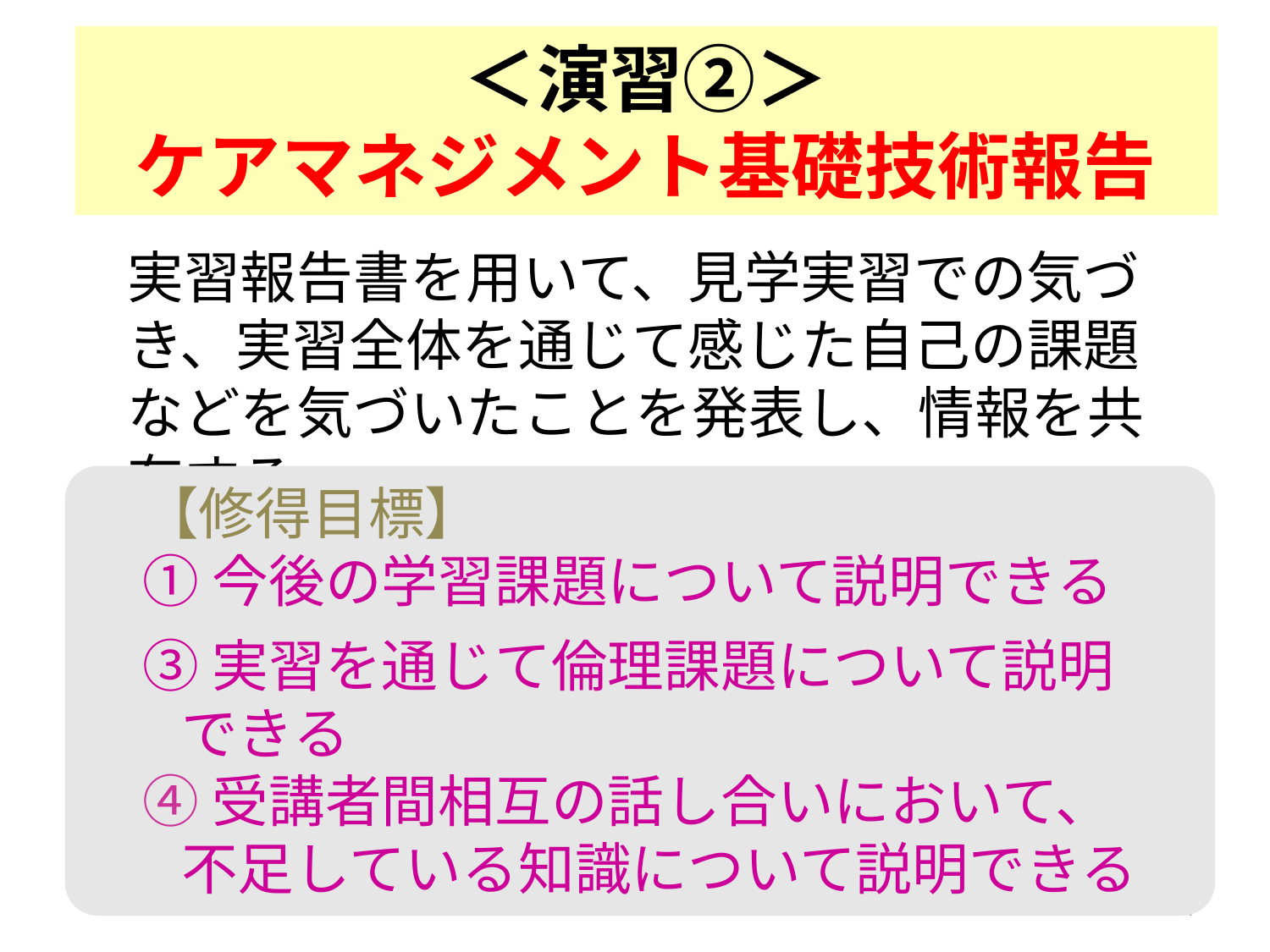

# ＜演習②＞ ケアマネジメント基礎技術報告
実習報告書を用いて、見学実習での気づき、実習全体を通じて感じた自己の課題などを気づいたことを発表し、情報を共有する
【修得目標】
①今後の学習課題について説明できる

➂実習を通じて倫理課題について説明
  できる
④受講者間相互の話し合いにおいて、
  不足している知識について説明できる
14